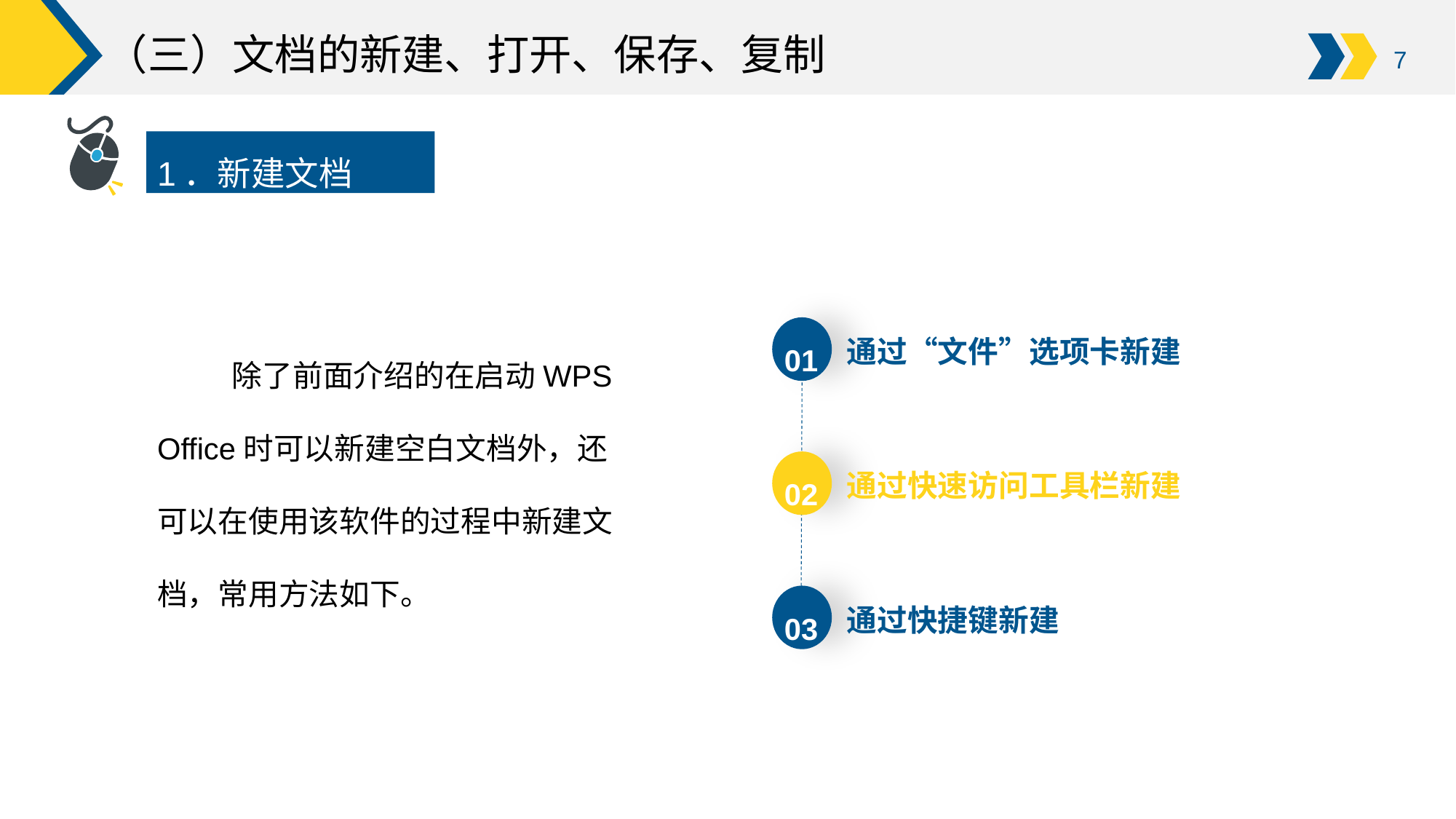

# （三）文档的新建、打开、保存、复制

1．新建文档
除了前面介绍的在启动WPS Office时可以新建空白文档外，还可以在使用该软件的过程中新建文档，常用方法如下。
通过“文件”选项卡新建

01
通过快速访问工具栏新建

02
通过快捷键新建

03